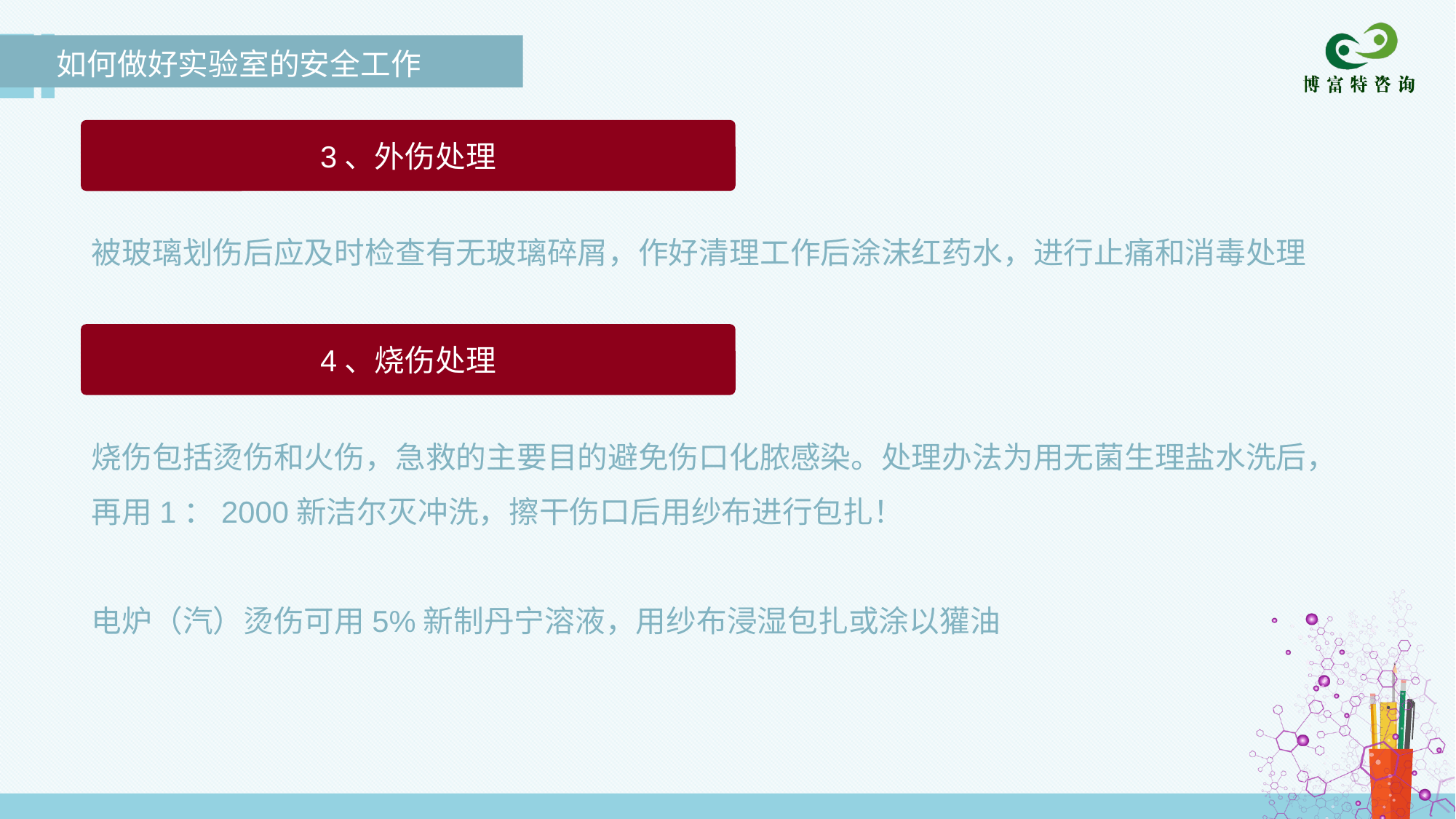

如何做好实验室的安全工作
3、外伤处理
被玻璃划伤后应及时检查有无玻璃碎屑，作好清理工作后涂沫红药水，进行止痛和消毒处理

4、烧伤处理
烧伤包括烫伤和火伤，急救的主要目的避免伤口化脓感染。处理办法为用无菌生理盐水洗后，再用1：2000新洁尔灭冲洗，擦干伤口后用纱布进行包扎！

电炉（汽）烫伤可用5%新制丹宁溶液，用纱布浸湿包扎或涂以獾油